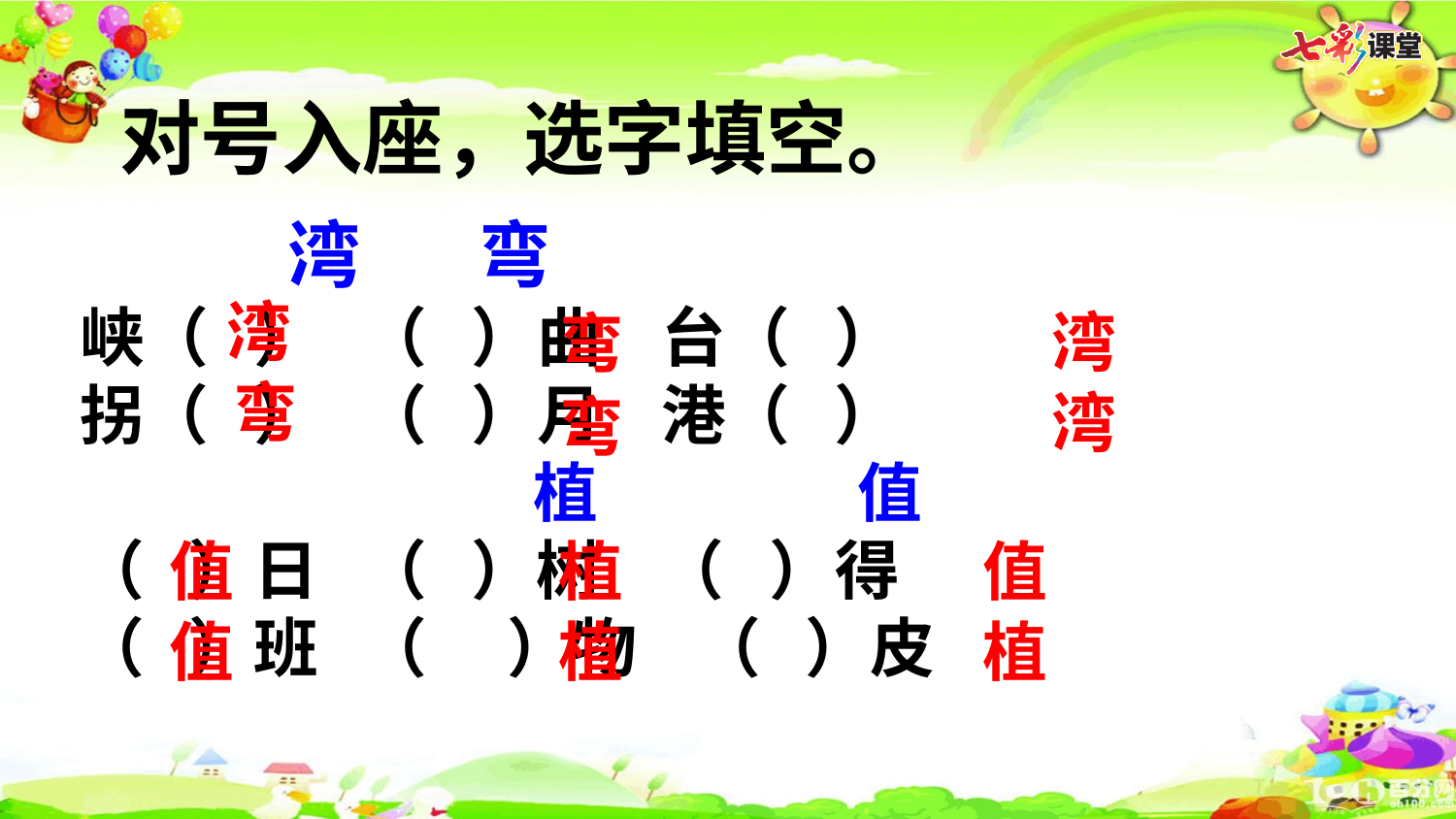

对号入座，选字填空。
             湾        弯
峡（   ）   （   ）曲    台（   ）
拐（   ）   （   ）月    港（   ）
　　　　　　　植　　　　值
（   ）日   （   ）树    （   ）得
（   ）班   （ 　）物    （   ）皮

湾
湾
弯
弯
湾
弯
值
植
值
值
植
植